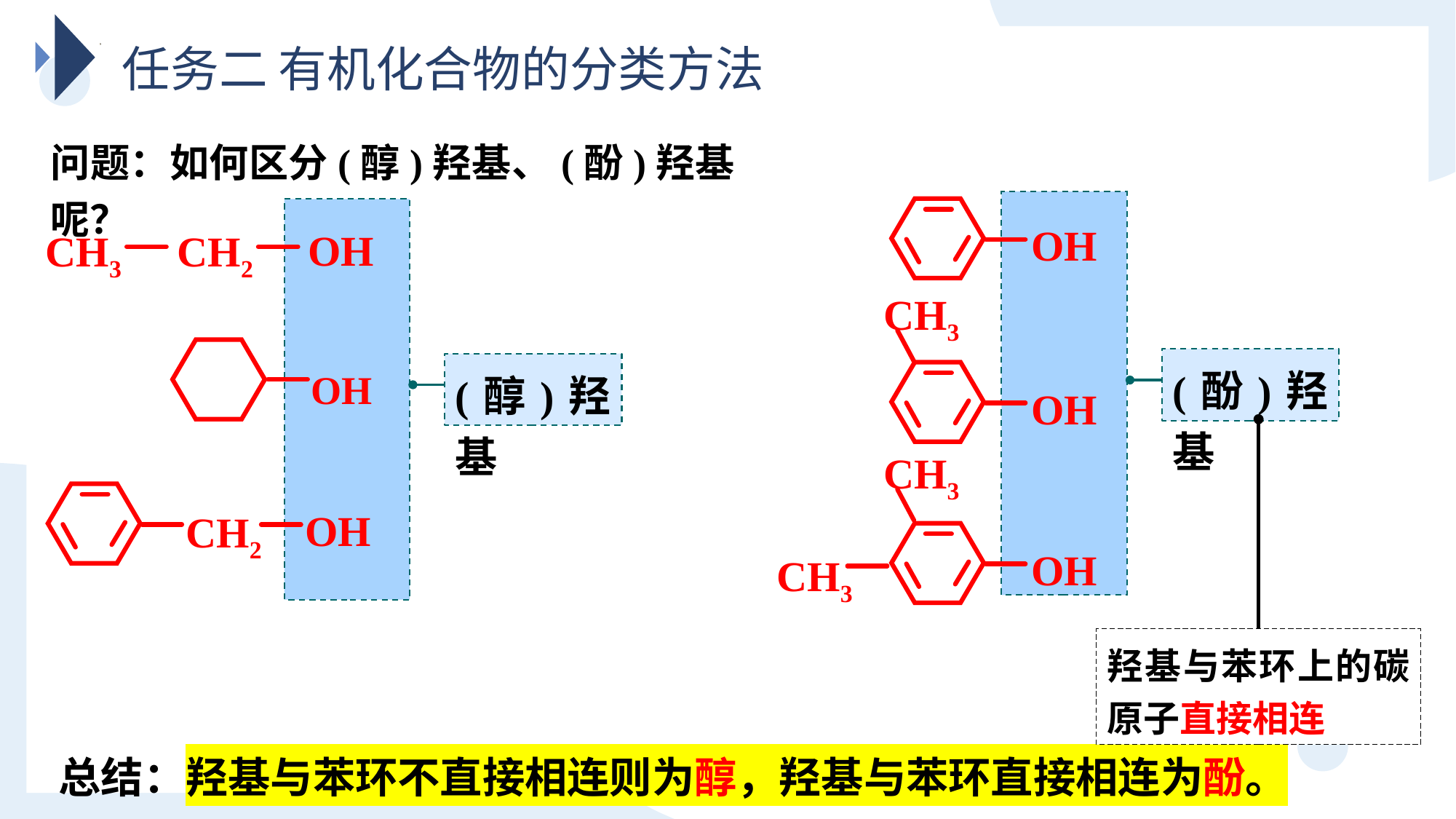

任务二 有机化合物的分类方法

问题：如何区分(醇)羟基、(酚)羟基呢？

(酚)羟基

OH

(醇)羟基
CH3
CH2
OH
CH3

OH

OH
羟基与苯环上的碳原子直接相连
CH3

OH
CH3

OH
CH2
总结：羟基与苯环不直接相连则为醇，羟基与苯环直接相连为酚。